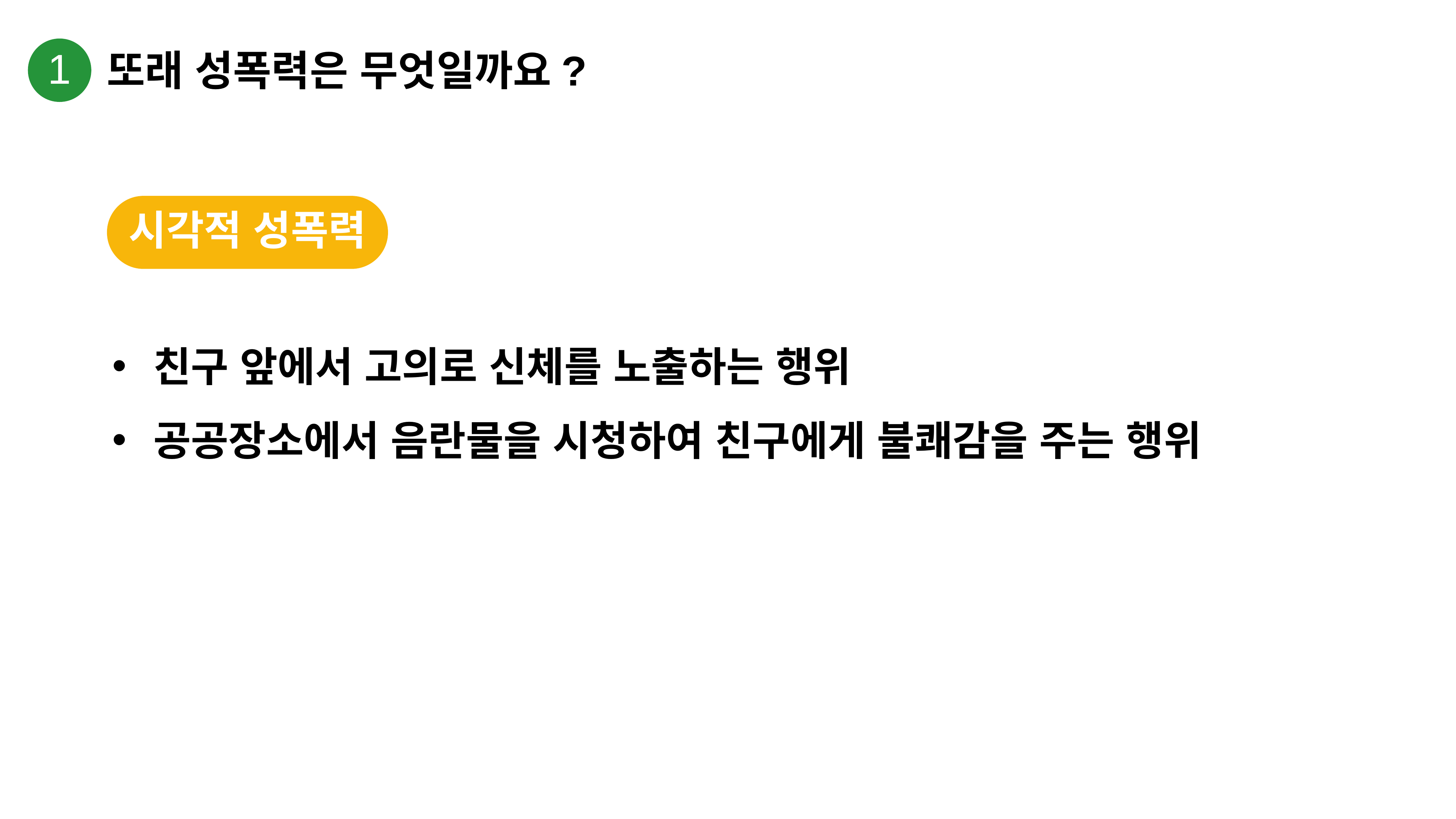

1
또래 성폭력은 무엇일까요?

시각적 성폭력
친구 앞에서 고의로 신체를 노출하는 행위
공공장소에서 음란물을 시청하여 친구에게 불쾌감을 주는 행위